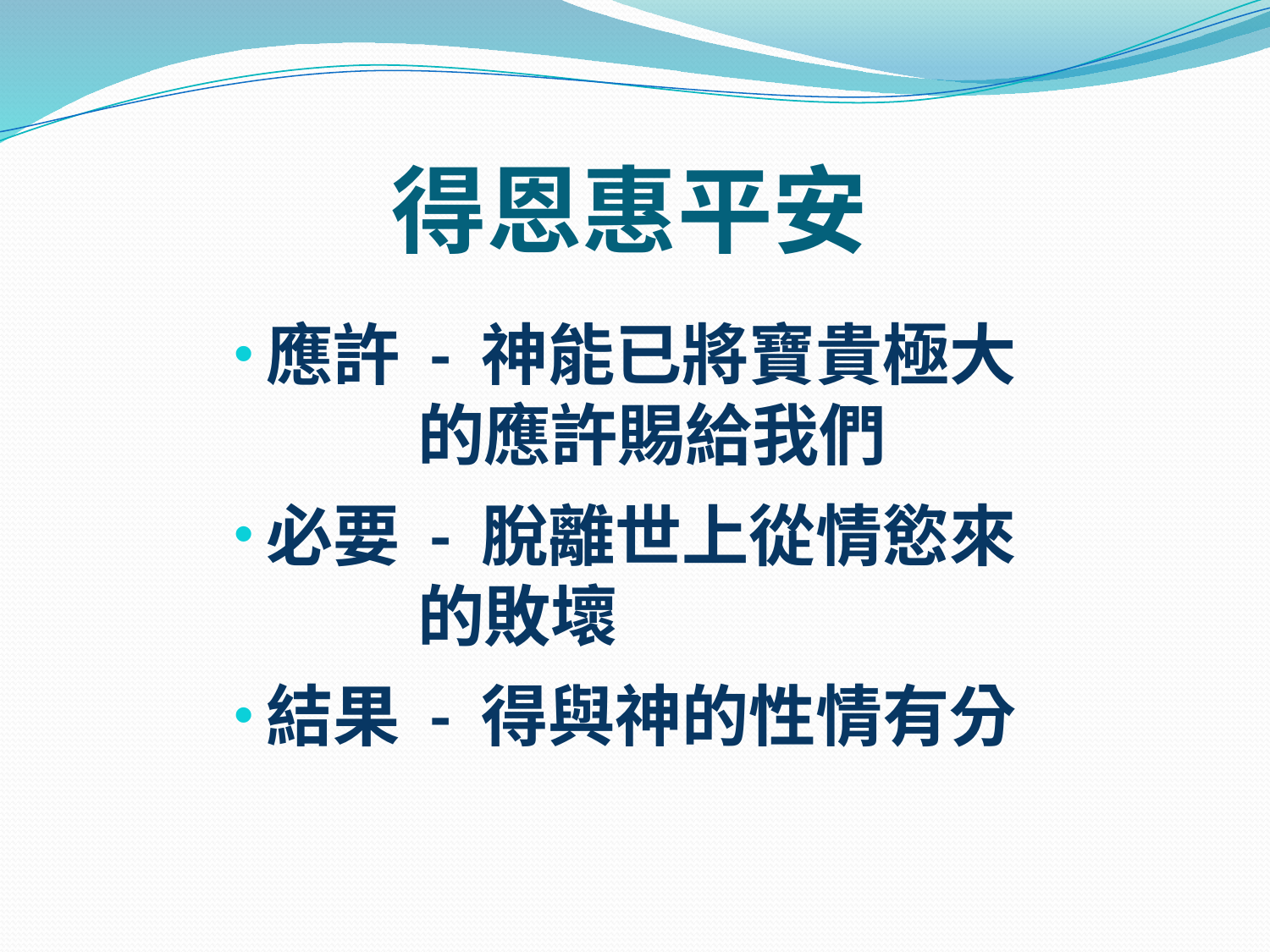

# 得恩惠平安
應許 - 神能已將寶貴極大		  的應許賜給我們
必要 - 脫離世上從情慾來		  的敗壞
結果 - 得與神的性情有分